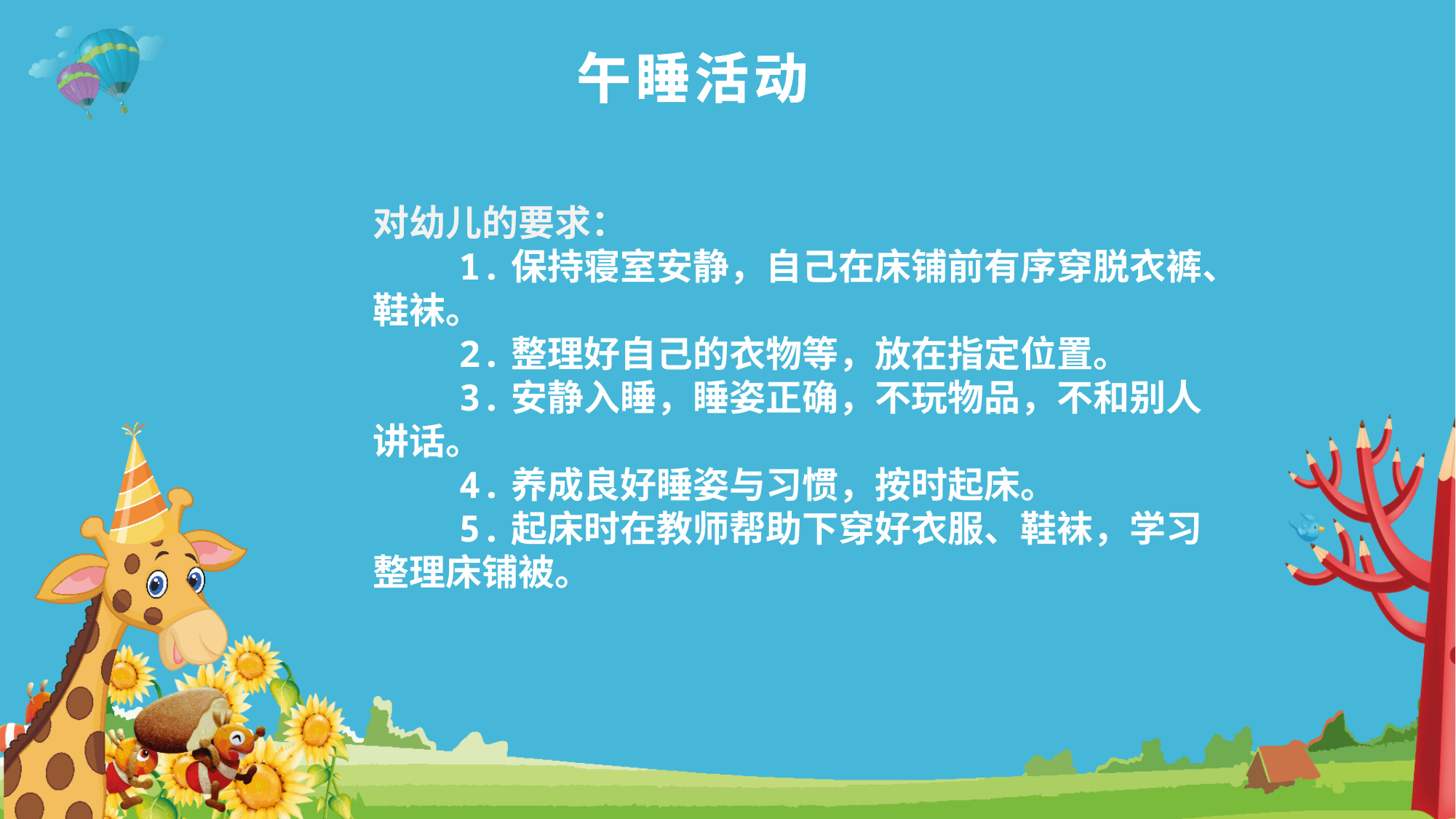

午睡活动
对幼儿的要求：
1.保持寝室安静，自己在床铺前有序穿脱衣裤、鞋袜。
2.整理好自己的衣物等，放在指定位置。
3.安静入睡，睡姿正确，不玩物品，不和别人讲话。
4.养成良好睡姿与习惯，按时起床。
5.起床时在教师帮助下穿好衣服、鞋袜，学习整理床铺被。